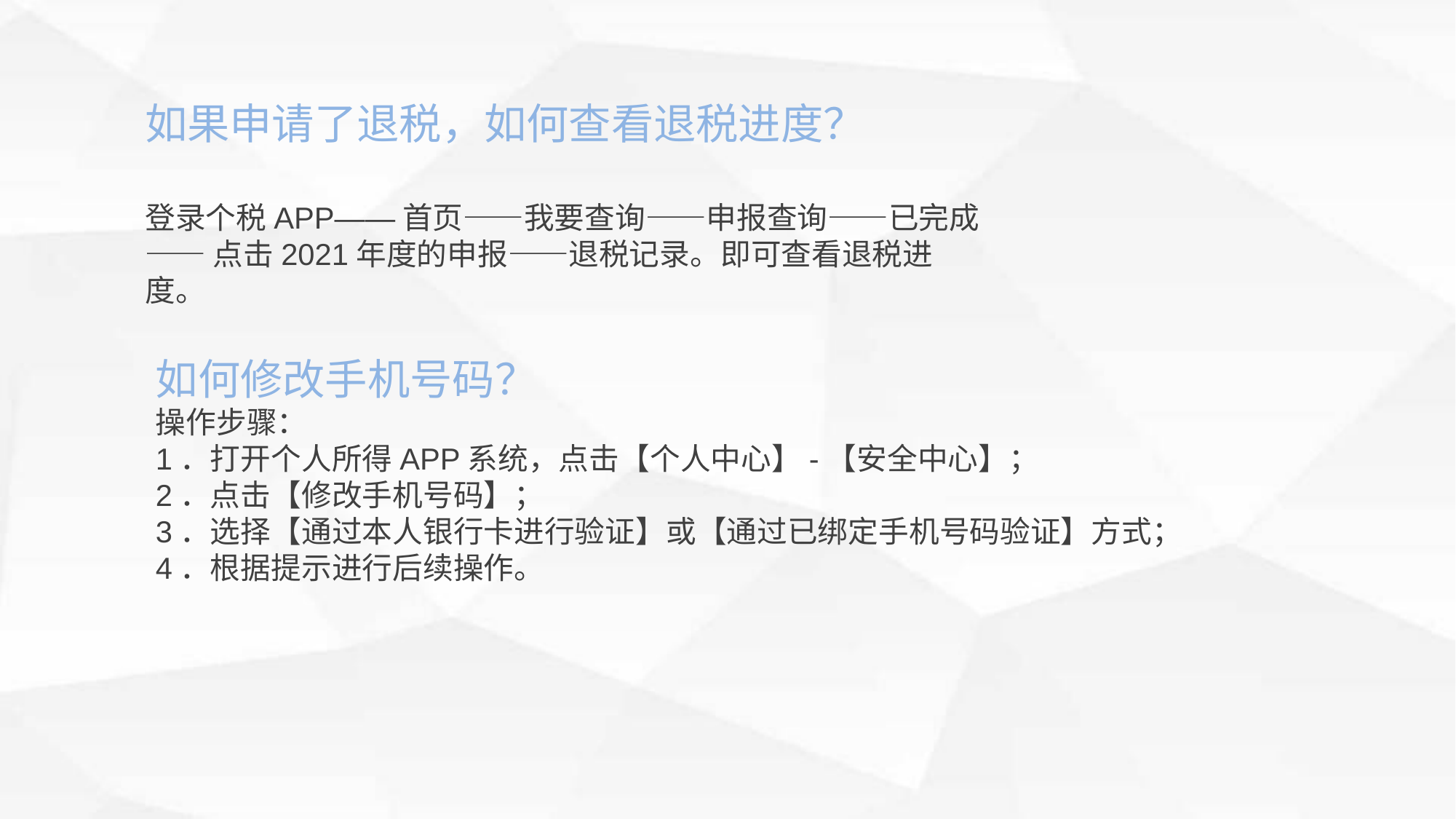

如果申请了退税，如何查看退税进度？

登录个税APP——首页——我要查询——申报查询——已完成
——点击2021年度的申报——退税记录。即可查看退税进度。
如何修改手机号码？
操作步骤：
1．打开个人所得APP系统，点击【个人中心】-【安全中心】；
2．点击【修改手机号码】；
3．选择【通过本人银行卡进行验证】或【通过已绑定手机号码验证】方式；
4．根据提示进行后续操作。